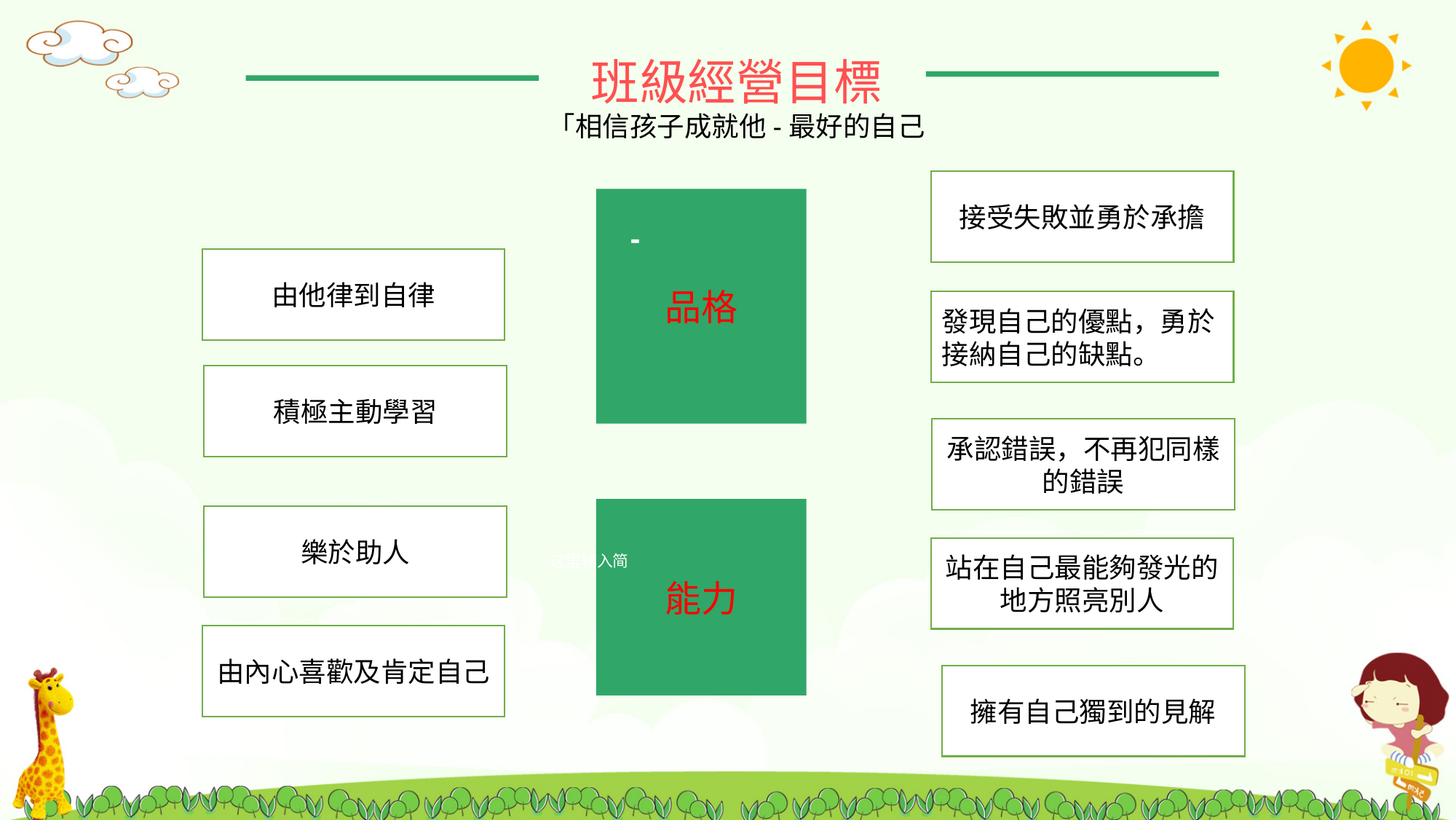

班級經營目標
「相信孩子成就他-最好的自己

接受失敗並勇於承擔
品格
-

能力
这里输入简
由他律到自律
發現自己的優點，勇於接納自己的缺點。
積極主動學習
承認錯誤，不再犯同樣的錯誤
樂於助人
站在自己最能夠發光的地方照亮別人
由內心喜歡及肯定自己
擁有自己獨到的見解